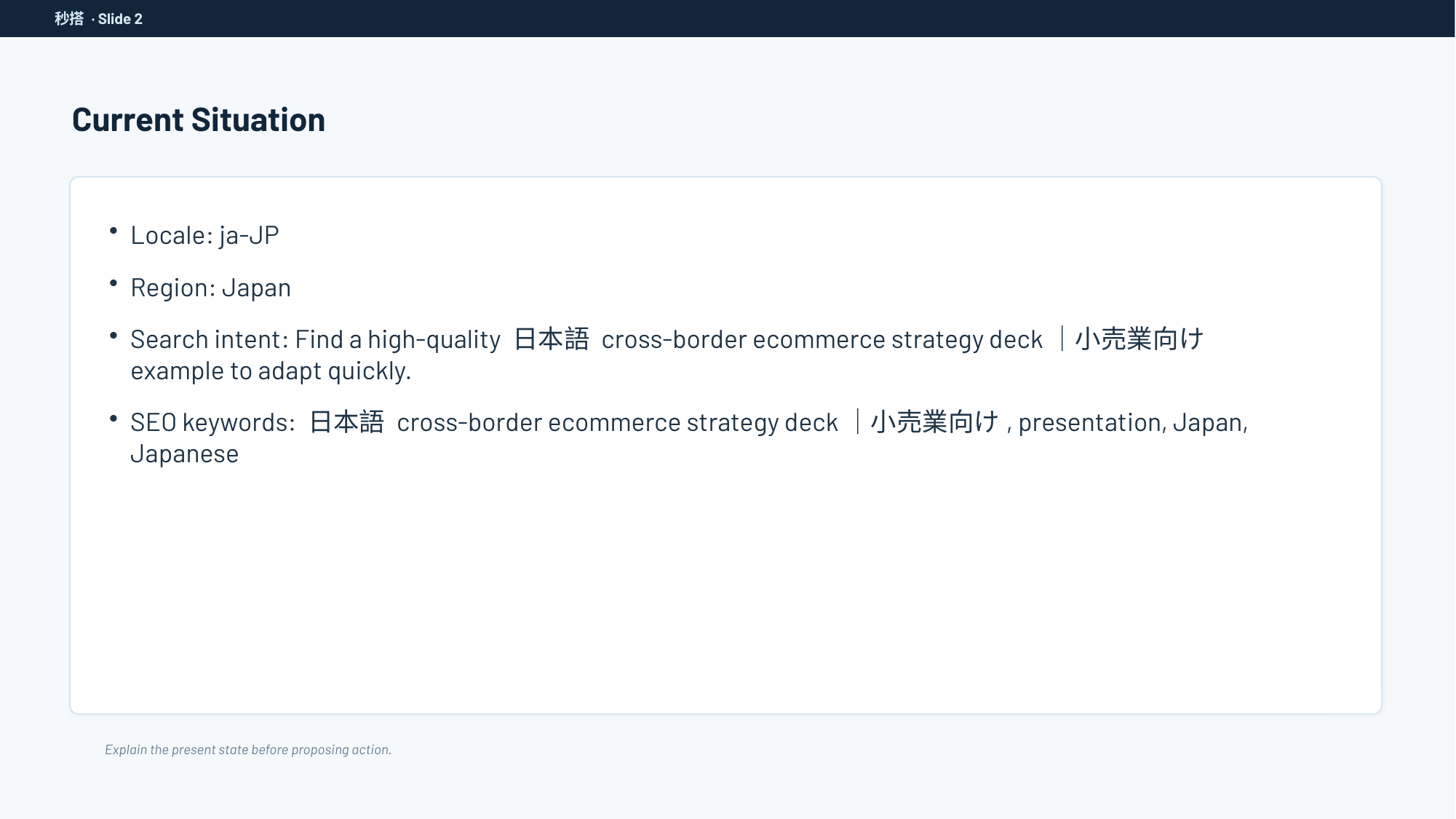

秒搭 · Slide 2
Current Situation

Locale: ja-JP
Region: Japan
Search intent: Find a high-quality 日本語 cross-border ecommerce strategy deck｜小売業向け example to adapt quickly.
SEO keywords: 日本語 cross-border ecommerce strategy deck｜小売業向け, presentation, Japan, Japanese
Explain the present state before proposing action.